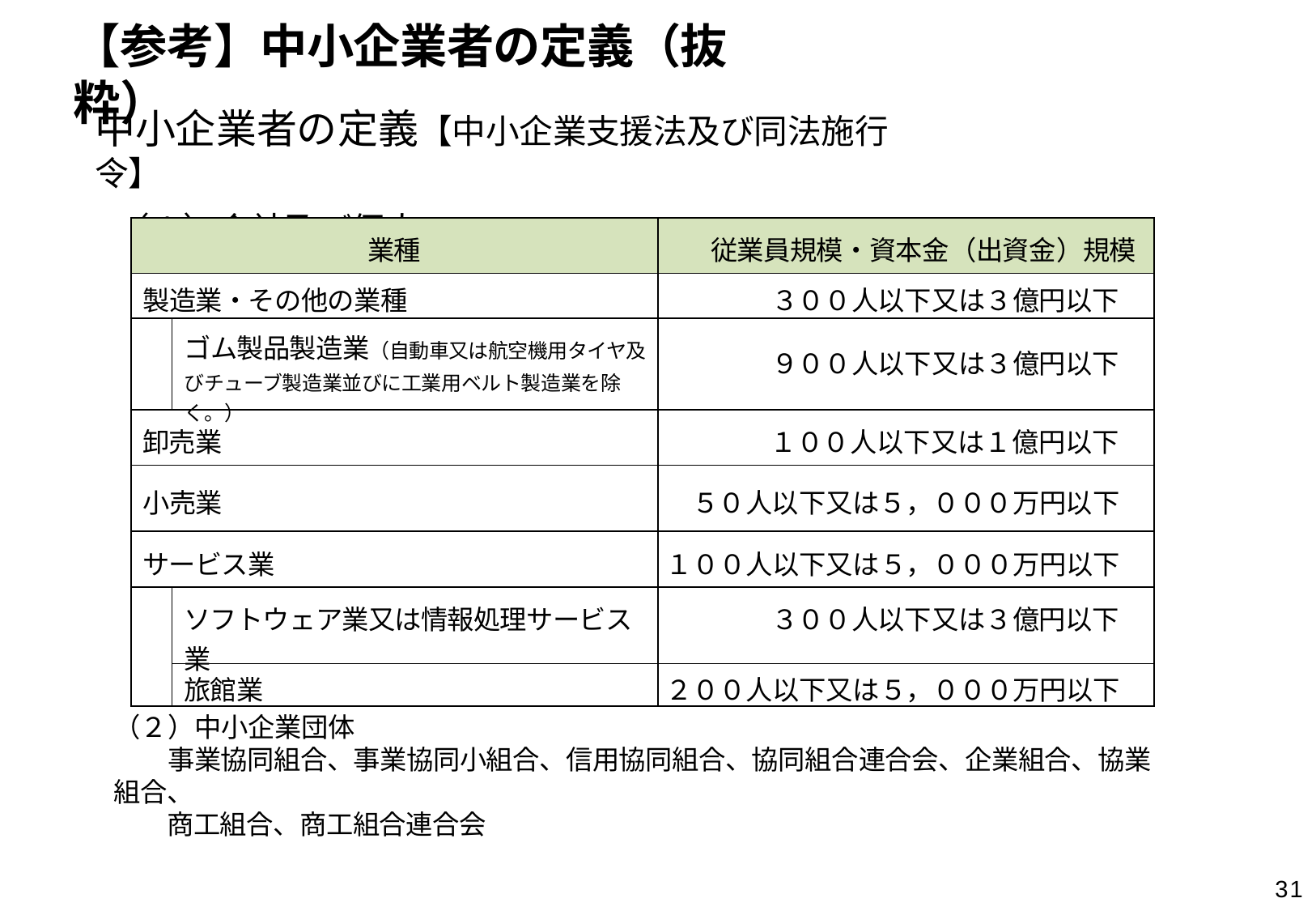

# 【参考】中小企業者の定義（抜粋）
中小企業者の定義【中小企業支援法及び同法施行令】
（１）会社及び個人
| 業種 |  | 従業員規模・資本金（出資金）規模 |
| --- | --- | --- |
| 製造業・その他の業種 |  | ３００人以下又は３億円以下 |
|  | ゴム製品製造業（自動車又は航空機用タイヤ及 びチューブ製造業並びに工業用ベルト製造業を除く。） | ９００人以下又は３億円以下 |
| 卸売業 |  | １００人以下又は１億円以下 |
| 小売業 |  | ５０人以下又は５，０００万円以下 |
| サービス業 |  | １００人以下又は５，０００万円以下 |
|  | ソフトウェア業又は情報処理サービス業 | ３００人以下又は３億円以下 |
|  | 旅館業 | ２００人以下又は５，０００万円以下 |
（２）中小企業団体
　　事業協同組合、事業協同小組合、信用協同組合、協同組合連合会、企業組合、協業組合、　
　　商工組合、商工組合連合会
31